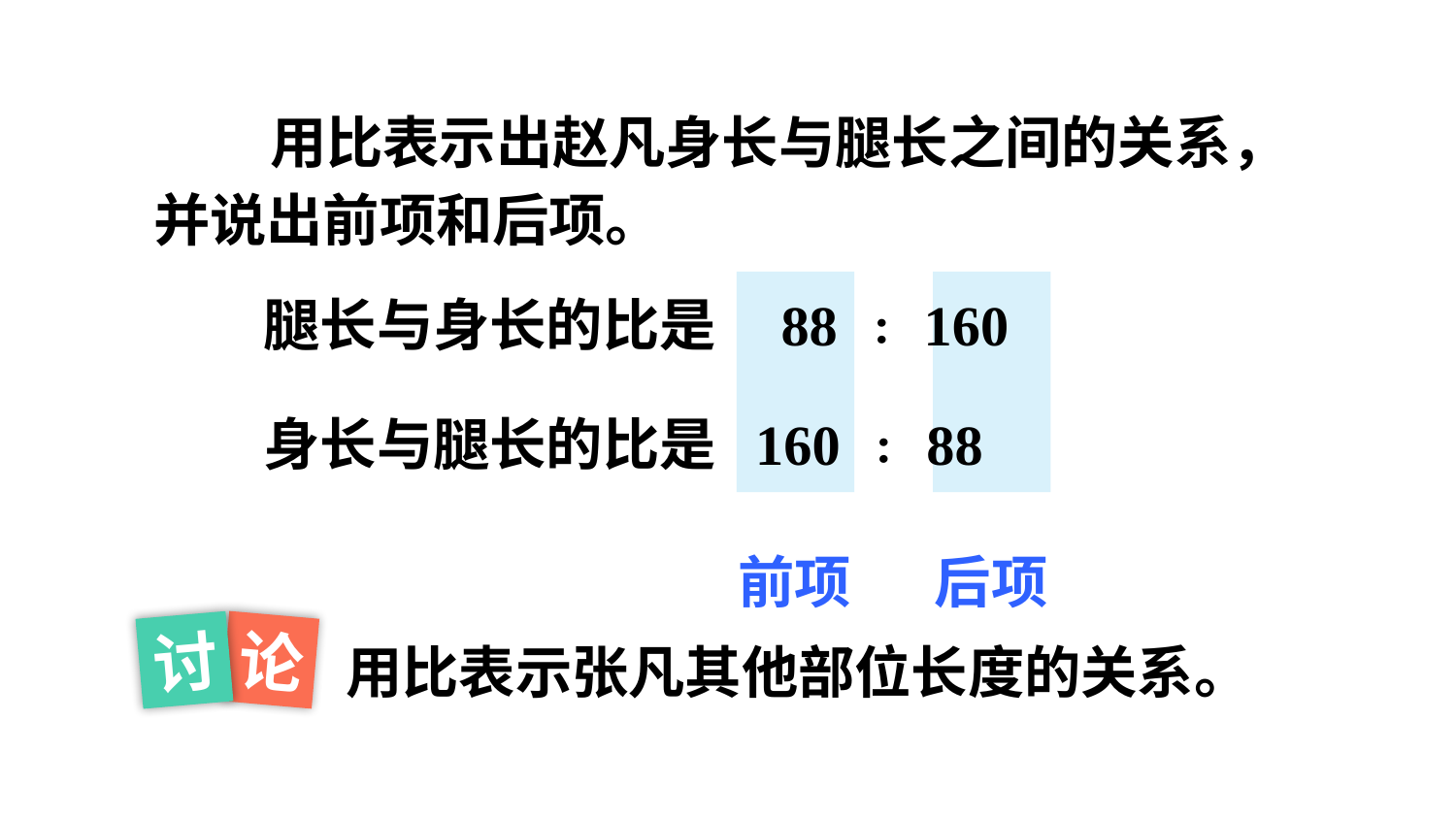

用比表示出赵凡身长与腿长之间的关系，并说出前项和后项。
腿长与身长的比是    88  ∶  160

身长与腿长的比是  160  ∶  88
前项
后项
讨
论
用比表示张凡其他部位长度的关系。